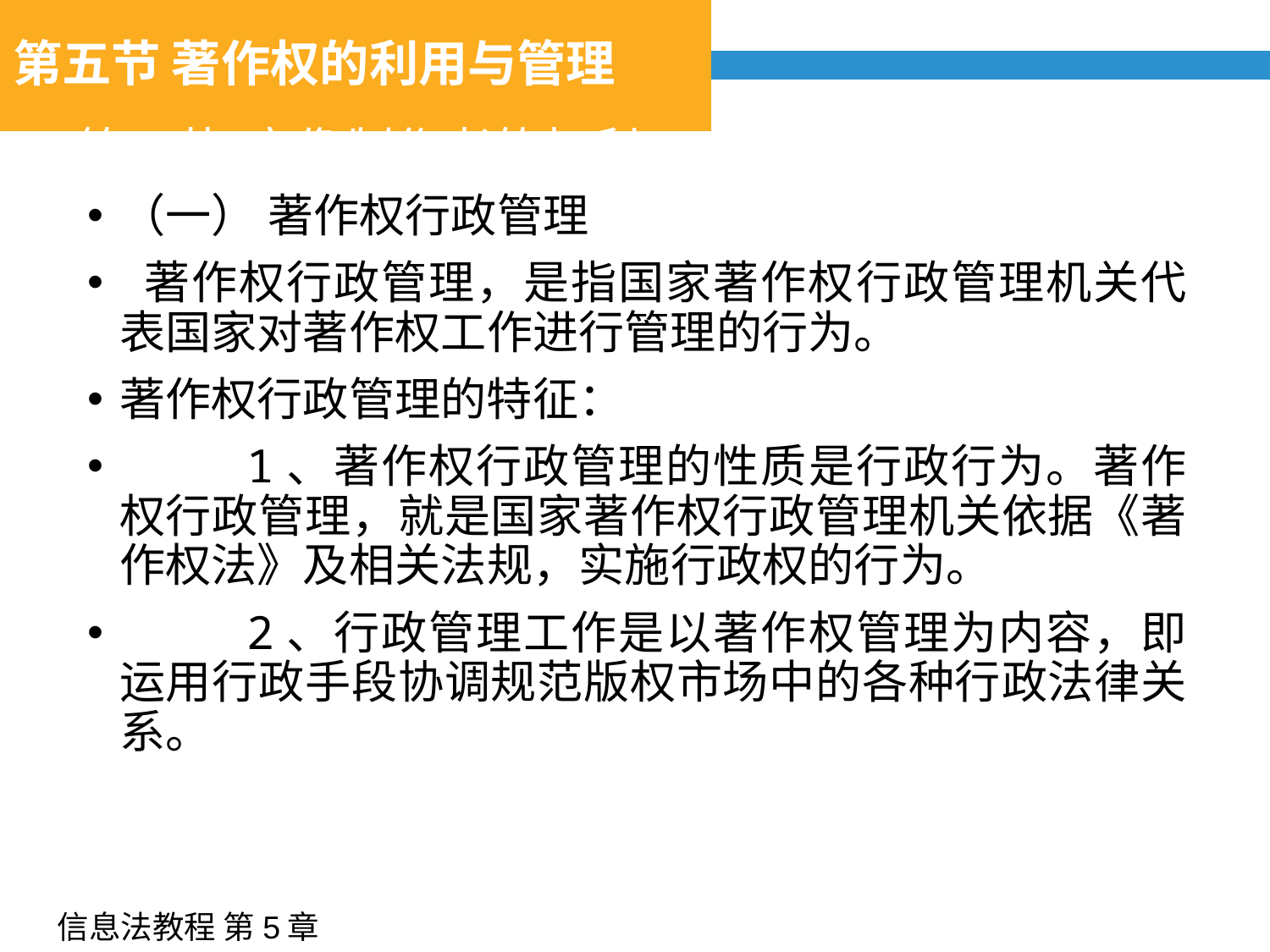

第五节 著作权的利用与管理
# 第三节  音像制作者的权利
（一） 著作权行政管理
 著作权行政管理，是指国家著作权行政管理机关代表国家对著作权工作进行管理的行为。
著作权行政管理的特征：
	1、著作权行政管理的性质是行政行为。著作权行政管理，就是国家著作权行政管理机关依据《著作权法》及相关法规，实施行政权的行为。
	2、行政管理工作是以著作权管理为内容，即运用行政手段协调规范版权市场中的各种行政法律关系。

信息法教程 第5章